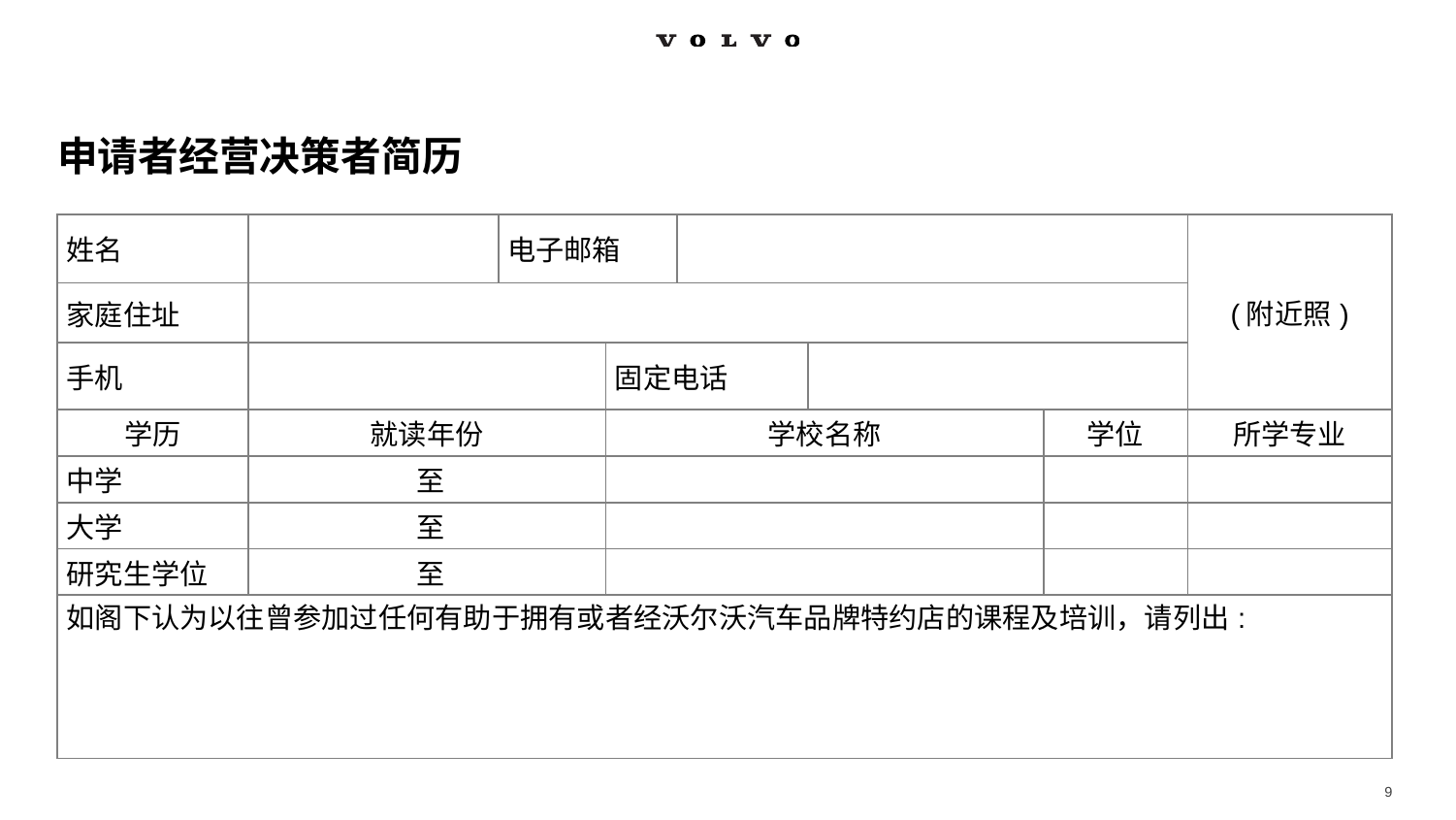

# 申请者经营决策者简历
| 姓名 |  | 电子邮箱 |  |  |  |  | (附近照) |
| --- | --- | --- | --- | --- | --- | --- | --- |
| 家庭住址 |  |  |  |  |  |  |  |
| 手机 |  |  | 固定电话 |  |  |  |  |
| 学历 | 就读年份 |  | 学校名称 |  |  | 学位 | 所学专业 |
| 中学 | 至 |  |  |  |  |  |  |
| 大学 | 至 |  |  |  |  |  |  |
| 研究生学位 | 至 |  |  |  |  |  |  |
| 如阁下认为以往曾参加过任何有助于拥有或者经沃尔沃汽车品牌特约店的课程及培训，请列出: |  |  |  |  |  |  |  |
9